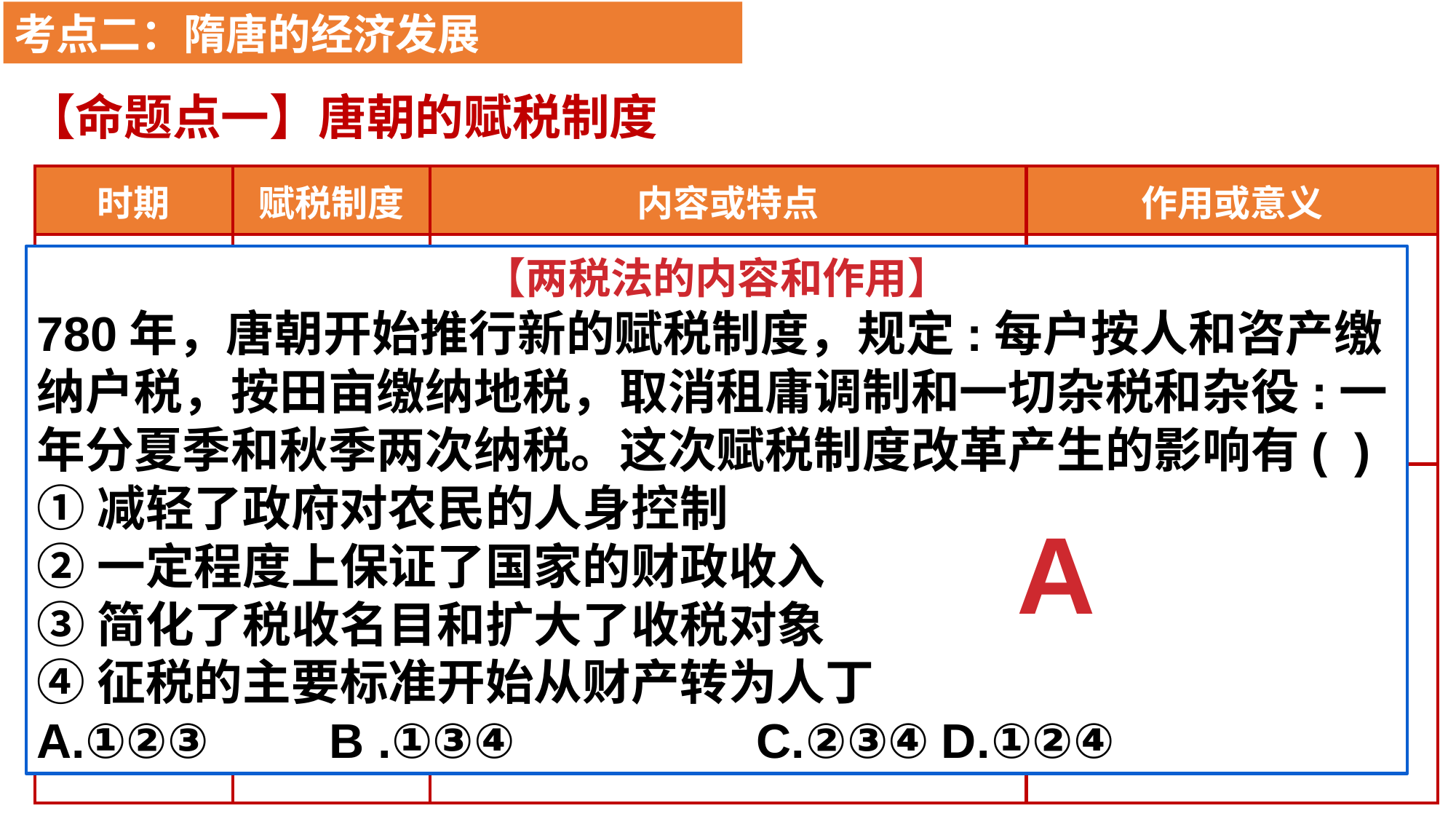

考点二：隋唐的经济发展
【命题点一】唐朝的赋税制度
| 时期 | 赋税制度 | 内容或特点 | 作用或意义 |
| --- | --- | --- | --- |
| 唐初 |  |  |  |
| 唐朝后期 |  |  |  |
内容：(1)将赋税征收对象定为21-59岁的成年男子;(2)男子不去服役的可以纳绢或布代替;(3)规定了农民负担的上限。
特点:(1)建立在均田制基础之上;
        (2)以庸(纳绢或布)代役
 (1)相对减轻了农民负担;
(2)以庸代役保证农民有较充分的生产时间;
(3)政府的赋税收入也有了保障
【两税法的内容和作用】
780年，唐朝开始推行新的赋税制度，规定:每户按人和咨产缴纳户税，按田亩缴纳地税，取消租庸调制和一切杂税和杂役:一年分夏季和秋季两次纳税。这次赋税制度改革产生的影响有(  )
①减轻了政府对农民的人身控制
②一定程度上保证了国家的财政收入
③简化了税收名目和扩大了收税对象
④征税的主要标准开始从财产转为人丁
A.①②③         B .①③④                  C.②③④ D.①②④
租庸调制
租庸调制
A
两税法
两税法